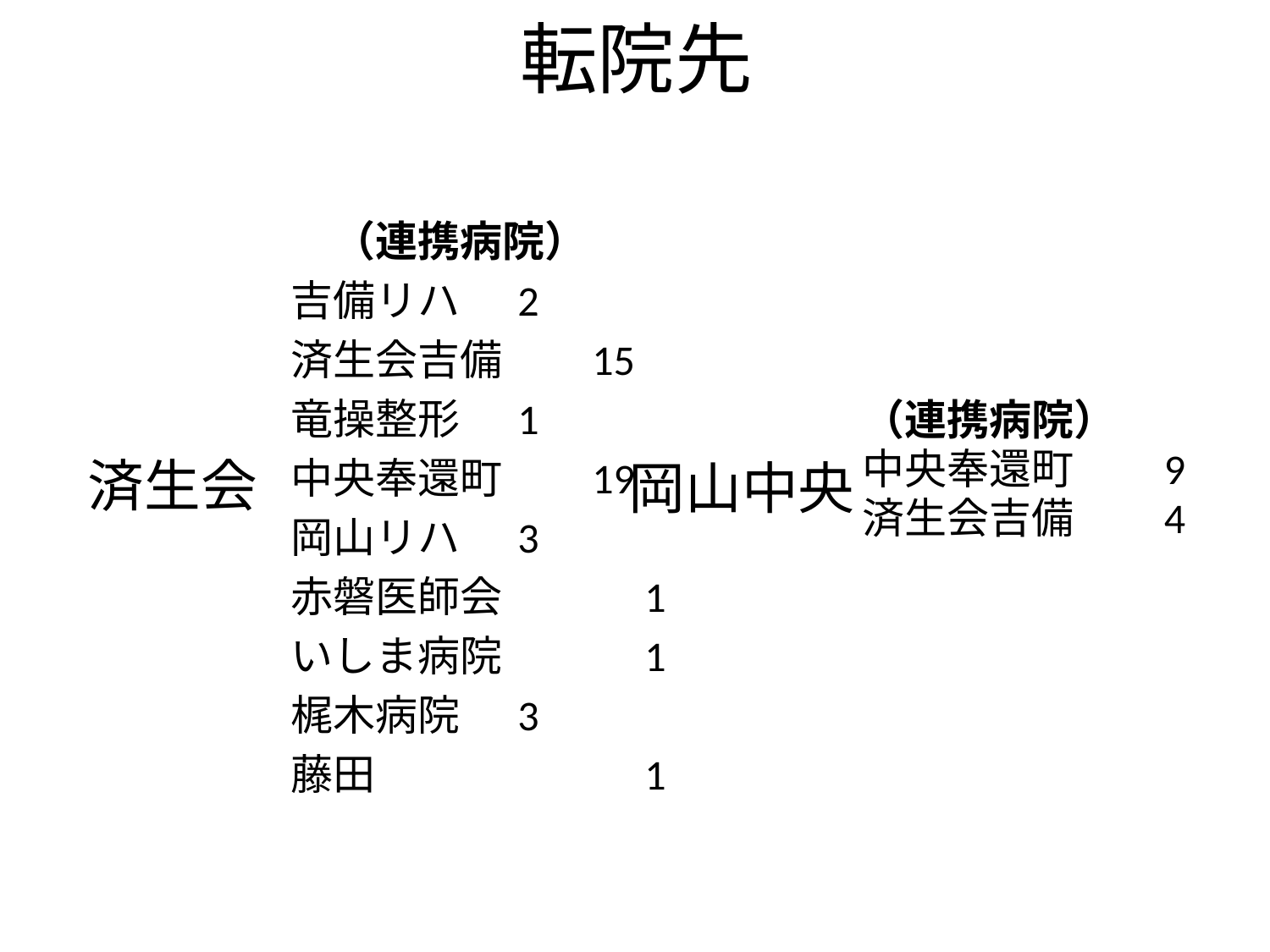

# 転院先
　（連携病院）
吉備リハ	　2
済生会吉備	15
竜操整形	　1
中央奉還町	19
岡山リハ	　3
赤磐医師会　	　1
いしま病院	　1
梶木病院	　3
藤田		　1
（連携病院）
中央奉還町	9
済生会吉備	4
済生会
岡山中央